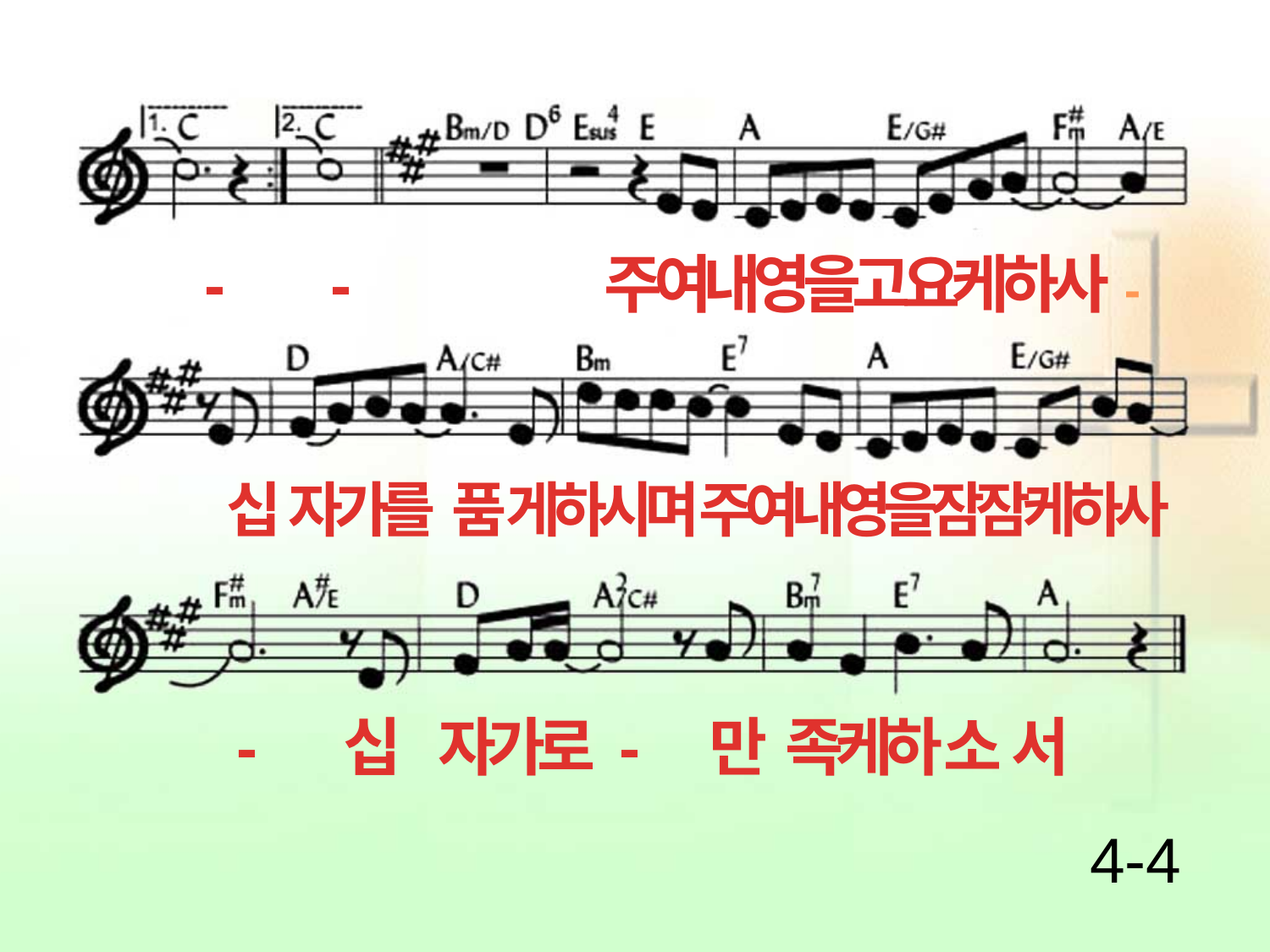

-             -                           주여내영을고요케하사-
십  자가를  품 게하시며 주여내영을잠잠케하사
-        십     자가로 -      만   족케하 소  서
4-4